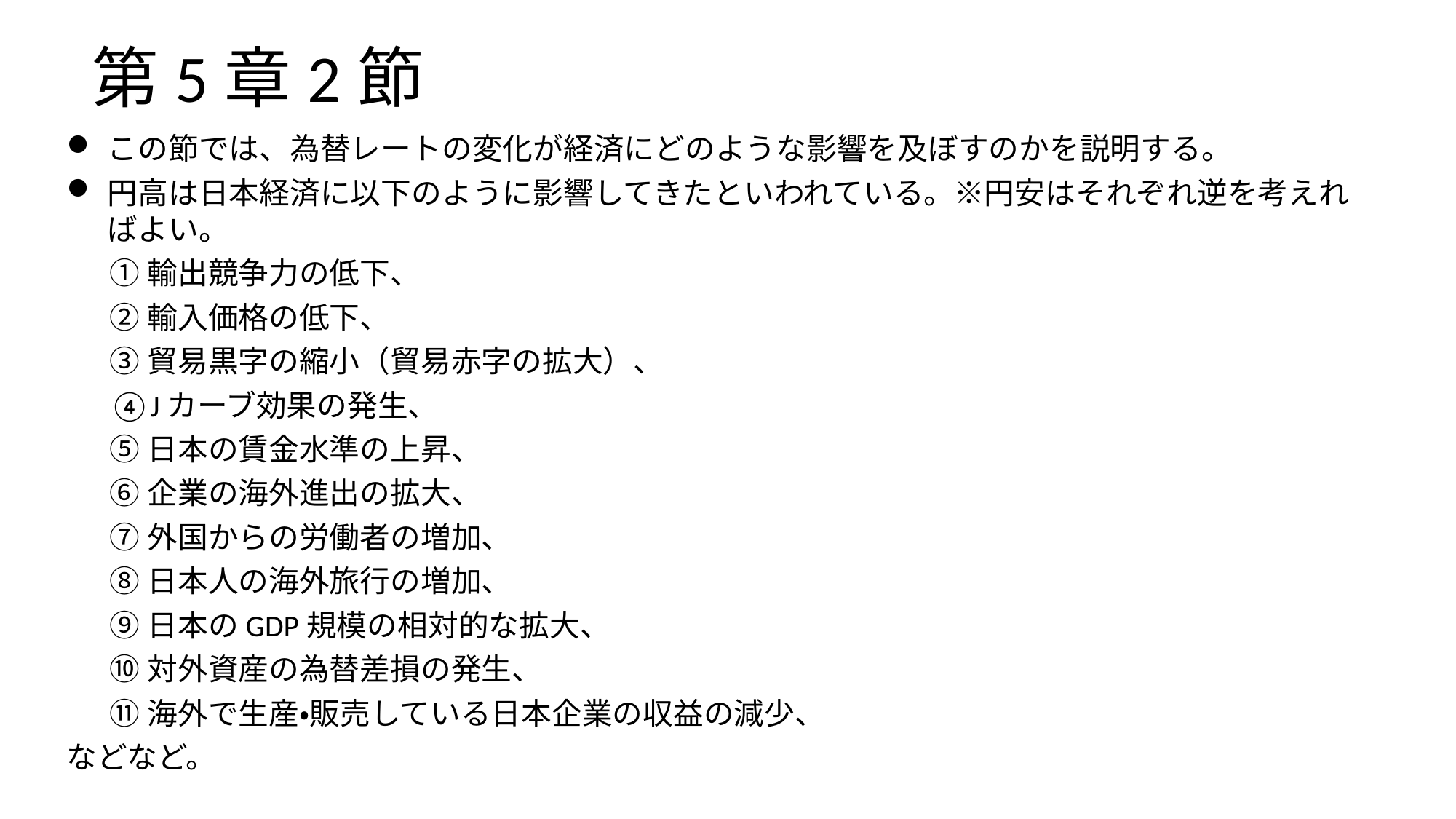

# 第5章2節
この節では、為替レートの変化が経済にどのような影響を及ぼすのかを説明する。
円高は日本経済に以下のように影響してきたといわれている。※円安はそれぞれ逆を考えればよい。
①輸出競争力の低下、
②輸入価格の低下、
③貿易黒字の縮小（貿易赤字の拡大）、
④Jカーブ効果の発生、
⑤日本の賃金水準の上昇、
⑥企業の海外進出の拡大、
⑦外国からの労働者の増加、
⑧日本人の海外旅行の増加、
⑨日本のGDP規模の相対的な拡大、
⑩対外資産の為替差損の発生、
⑪海外で生産・販売している日本企業の収益の減少、
などなど。